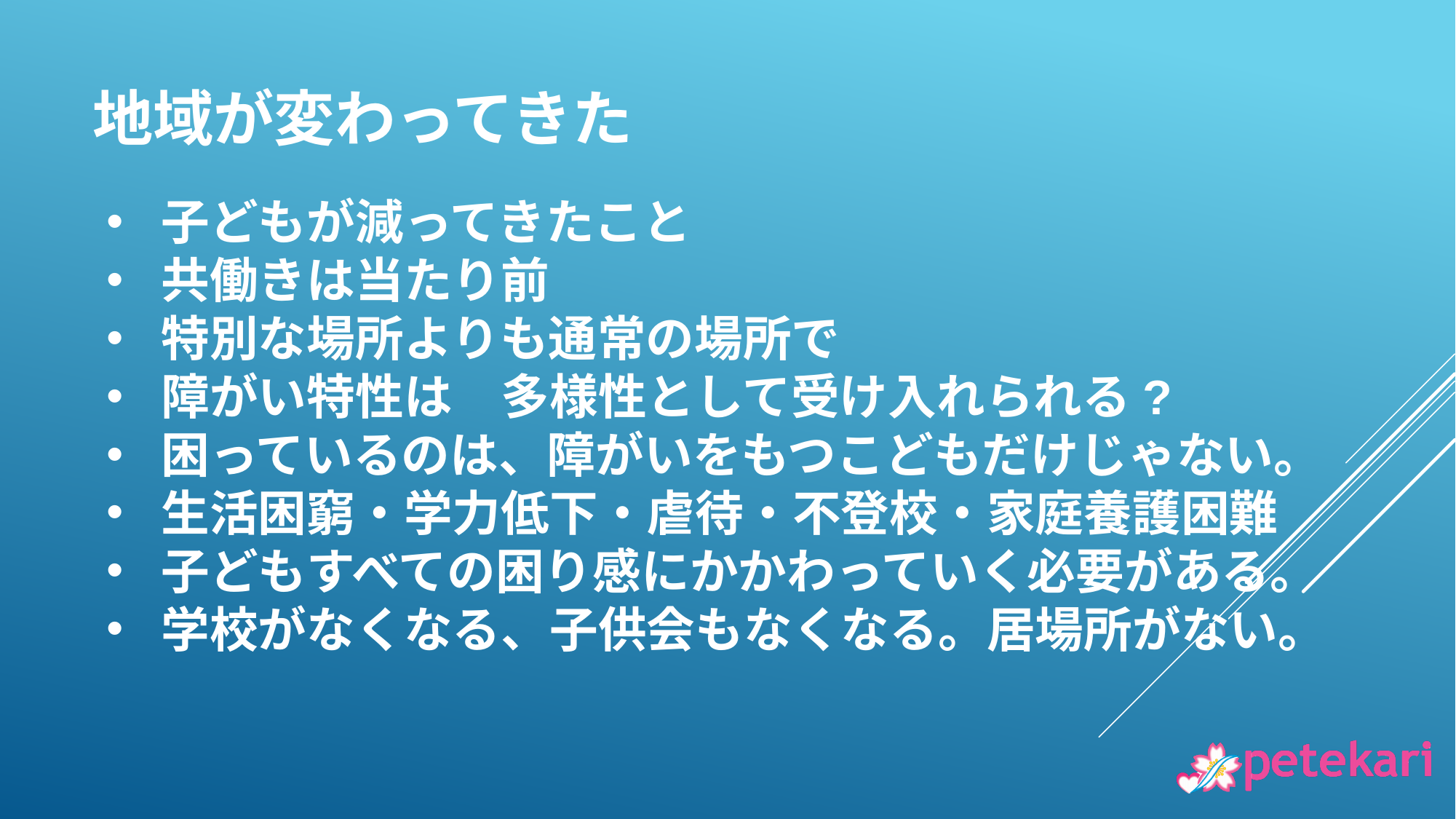

地域が変わってきた
子どもが減ってきたこと
共働きは当たり前
特別な場所よりも通常の場所で
障がい特性は　多様性として受け入れられる?
困っているのは、障がいをもつこどもだけじゃない。
生活困窮・学力低下・虐待・不登校・家庭養護困難
子どもすべての困り感にかかわっていく必要がある。
学校がなくなる、子供会もなくなる。居場所がない。